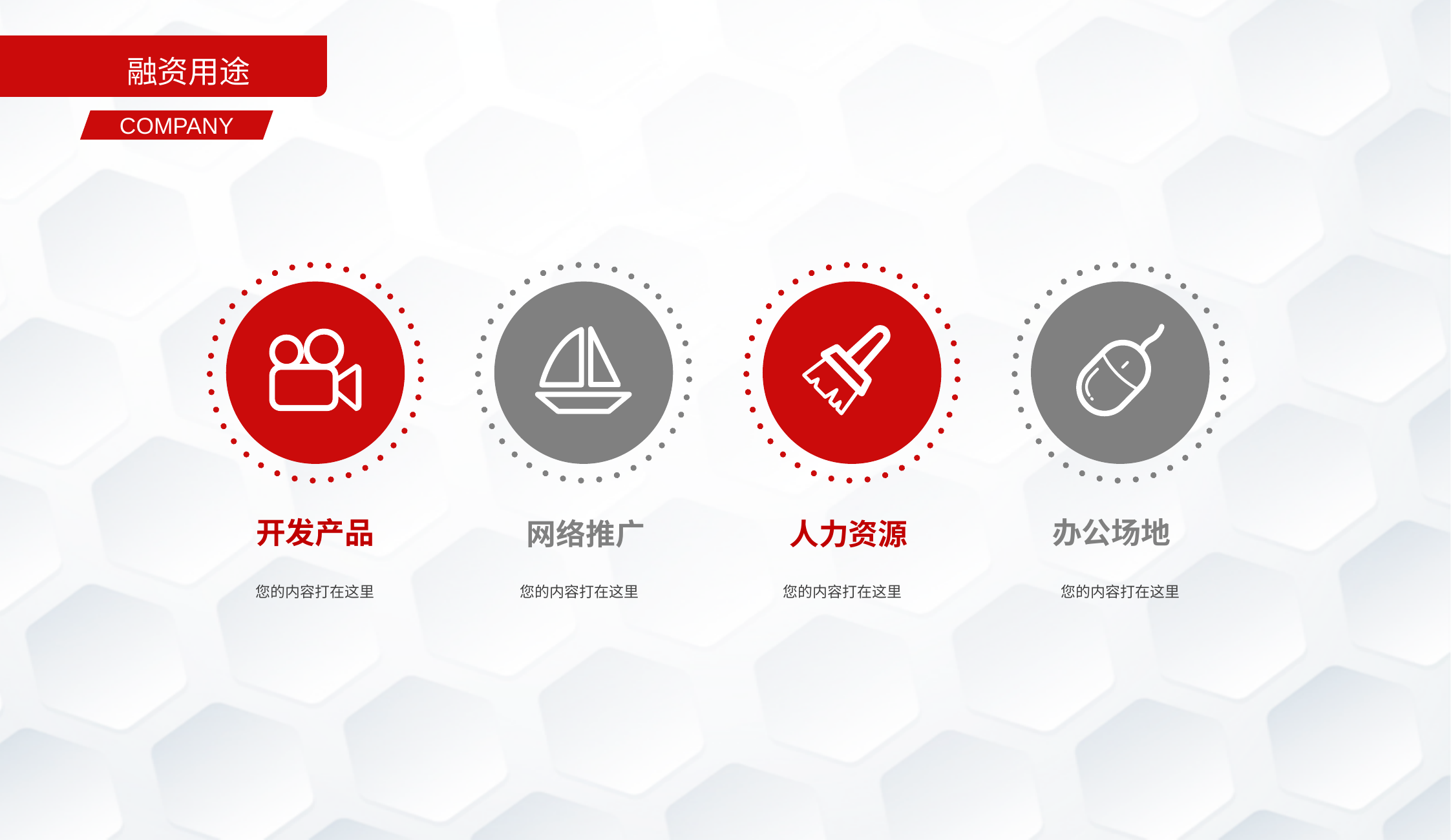

融资用途
COMPANY

开发产品
办公场地
网络推广
人力资源
您的内容打在这里
您的内容打在这里
您的内容打在这里
您的内容打在这里